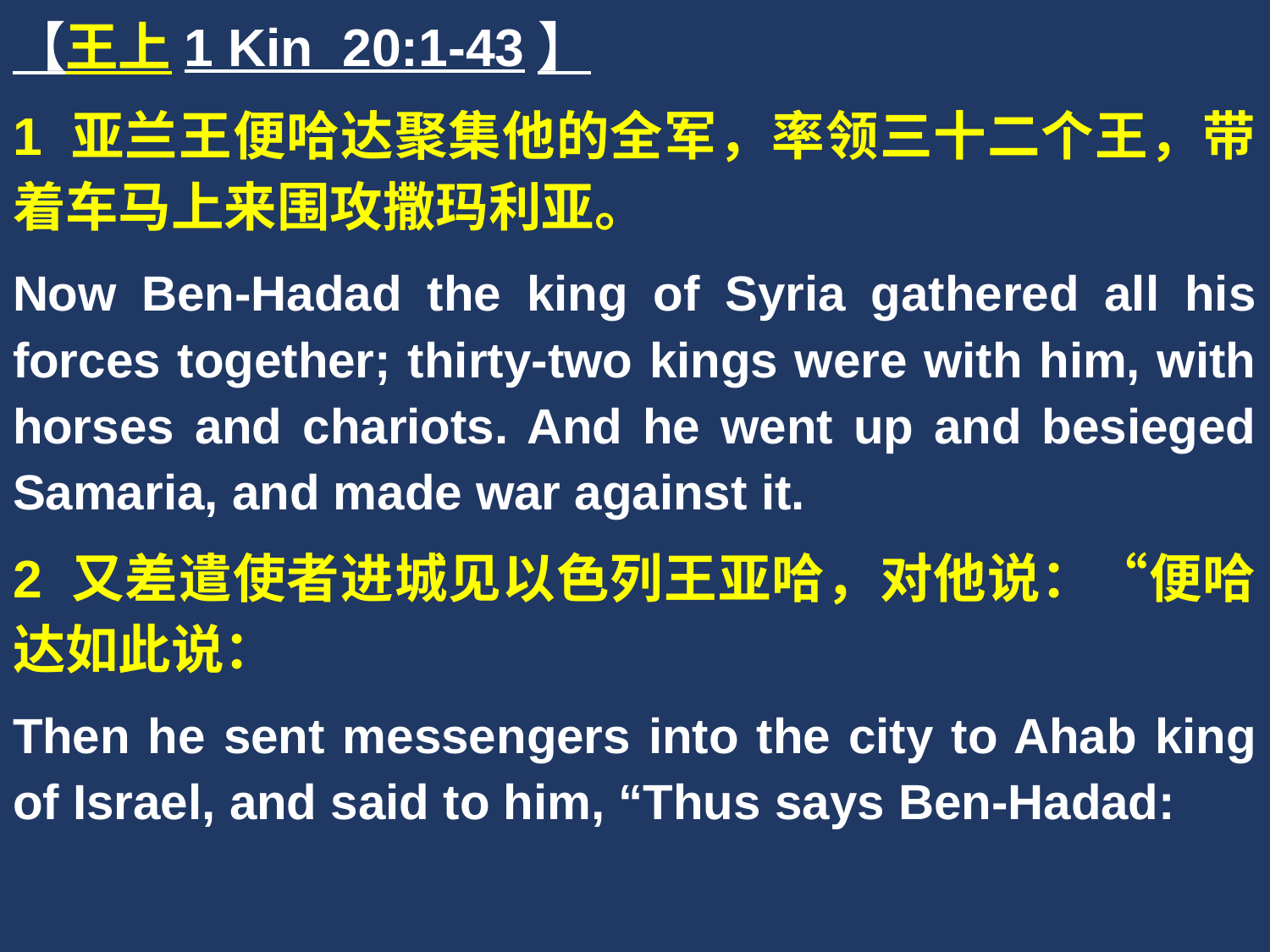

【王上1 Kin  20:1-43】
1 亚兰王便哈达聚集他的全军，率领三十二个王，带着车马上来围攻撒玛利亚。
Now Ben-Hadad the king of Syria gathered all his forces together; thirty-two kings were with him, with horses and chariots. And he went up and besieged Samaria, and made war against it.
2 又差遣使者进城见以色列王亚哈，对他说：“便哈达如此说：
Then he sent messengers into the city to Ahab king of Israel, and said to him, “Thus says Ben-Hadad: